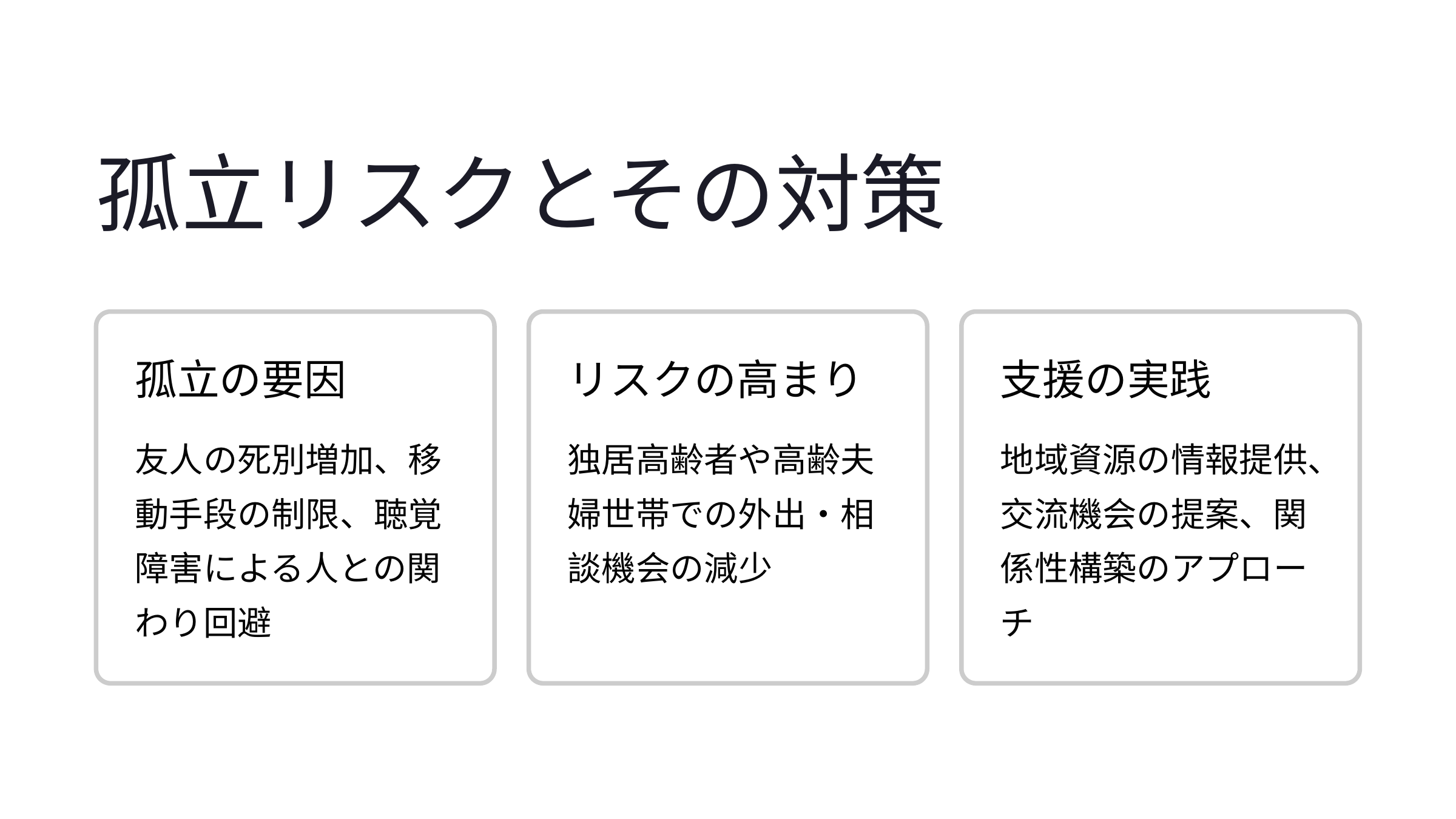

孤立リスクとその対策

孤立の要因
リスクの高まり
支援の実践
友人の死別増加、移動手段の制限、聴覚障害による人との関わり回避
独居高齢者や高齢夫婦世帯での外出・相談機会の減少
地域資源の情報提供、交流機会の提案、関係性構築のアプローチ